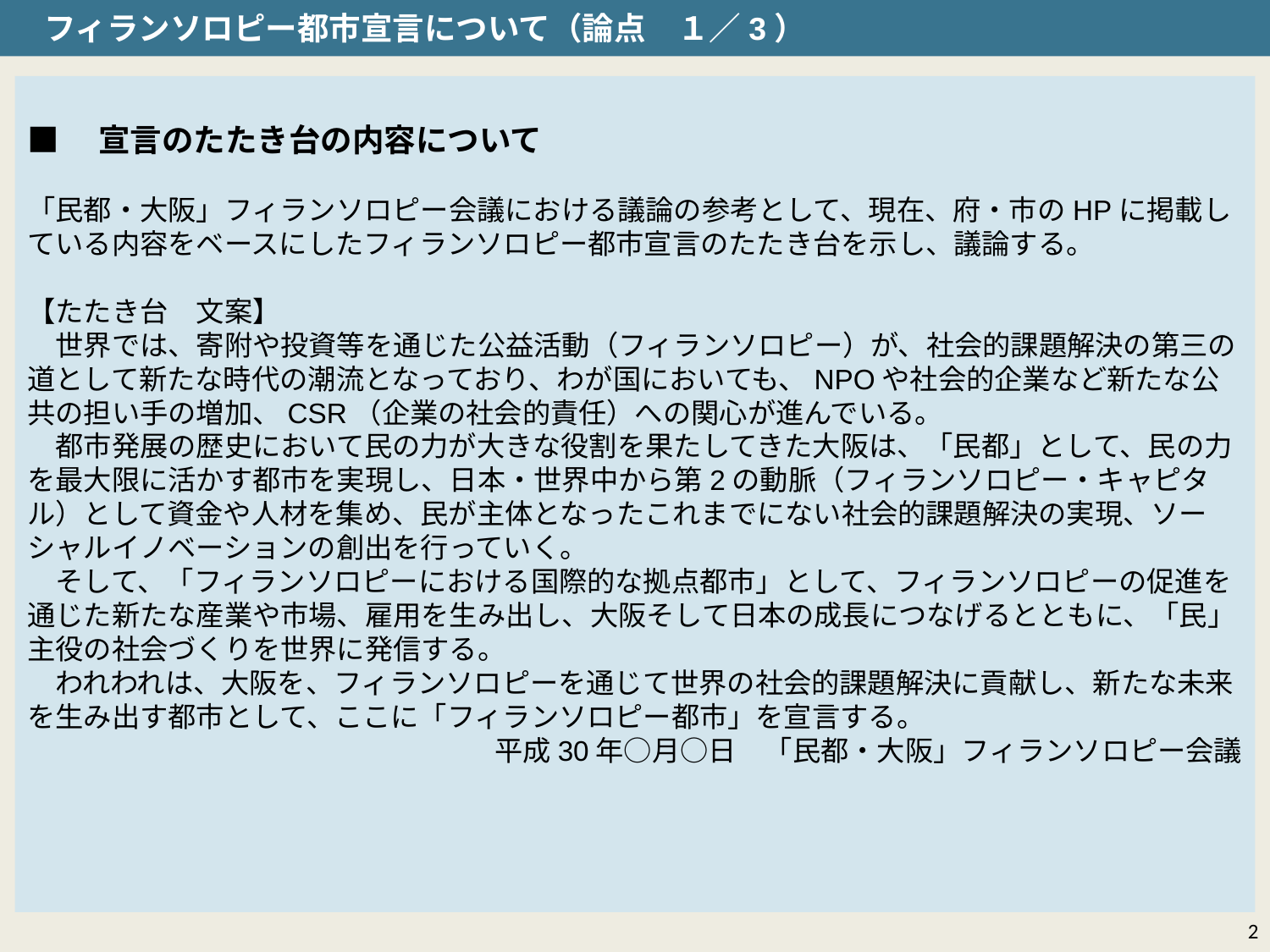

フィランソロピー都市宣言について（論点　１／3）

■　宣言のたたき台の内容について

「民都・大阪」フィランソロピー会議における議論の参考として、現在、府・市のHPに掲載している内容をベースにしたフィランソロピー都市宣言のたたき台を示し、議論する。

【たたき台　文案】
　世界では、寄附や投資等を通じた公益活動（フィランソロピー）が、社会的課題解決の第三の道として新たな時代の潮流となっており、わが国においても、NPOや社会的企業など新たな公共の担い手の増加、CSR（企業の社会的責任）への関心が進んでいる。
　都市発展の歴史において民の力が大きな役割を果たしてきた大阪は、「民都」として、民の力を最大限に活かす都市を実現し、日本・世界中から第2の動脈（フィランソロピー・キャピタル）として資金や人材を集め、民が主体となったこれまでにない社会的課題解決の実現、ソーシャルイノベーションの創出を行っていく。
　そして、「フィランソロピーにおける国際的な拠点都市」として、フィランソロピーの促進を通じた新たな産業や市場、雇用を生み出し、大阪そして日本の成長につなげるとともに、「民」主役の社会づくりを世界に発信する。
　われわれは、大阪を、フィランソロピーを通じて世界の社会的課題解決に貢献し、新たな未来を生み出す都市として、ここに「フィランソロピー都市」を宣言する。
平成30年○月○日　「民都・大阪」フィランソロピー会議

2